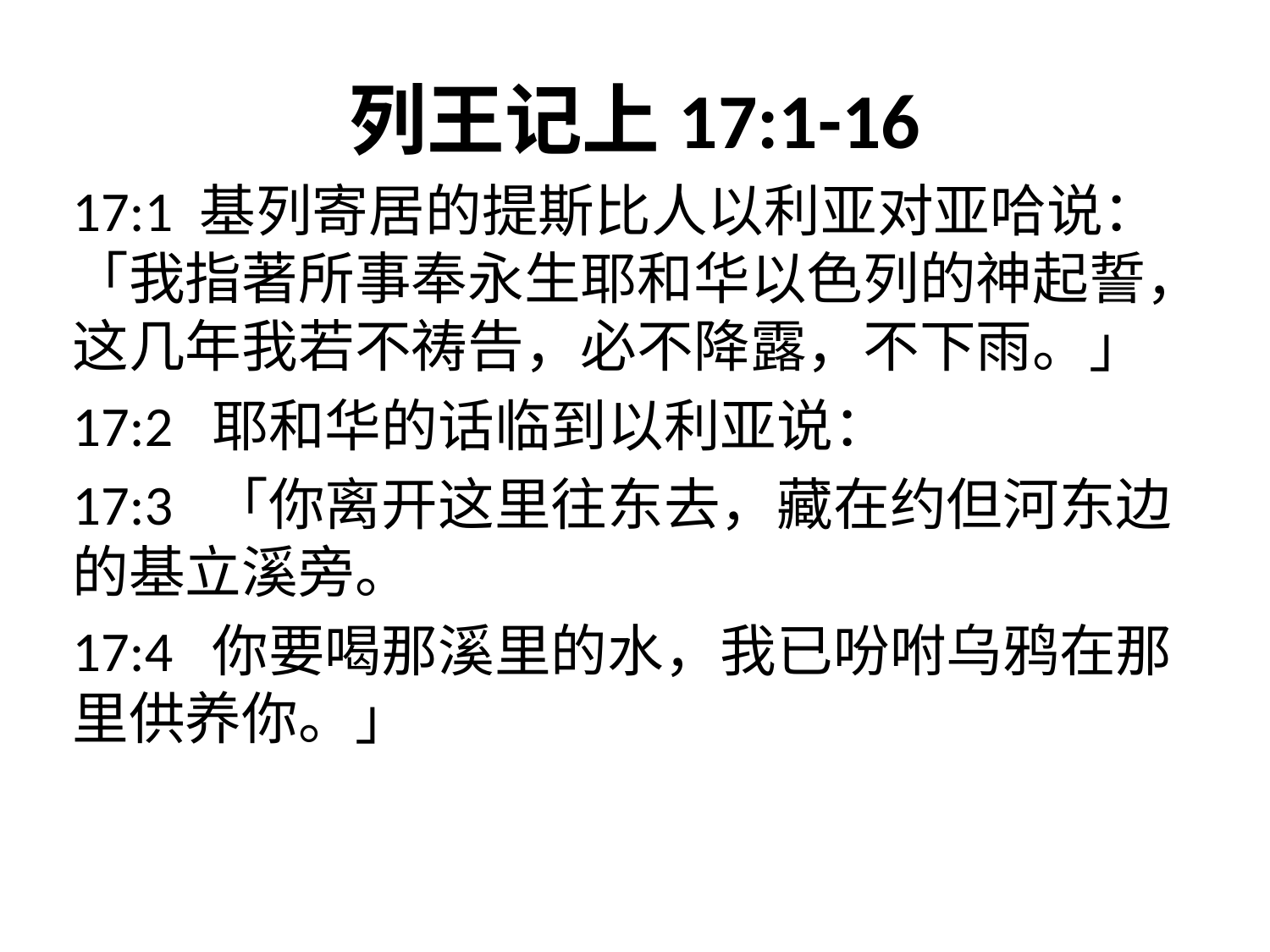

# 列王记上17:1-16
17:1 基列寄居的提斯比人以利亚对亚哈说：「我指著所事奉永生耶和华以色列的神起誓，这几年我若不祷告，必不降露，不下雨。」
17:2  耶和华的话临到以利亚说：
17:3  「你离开这里往东去，藏在约但河东边的基立溪旁。
17:4  你要喝那溪里的水，我已吩咐乌鸦在那里供养你。」